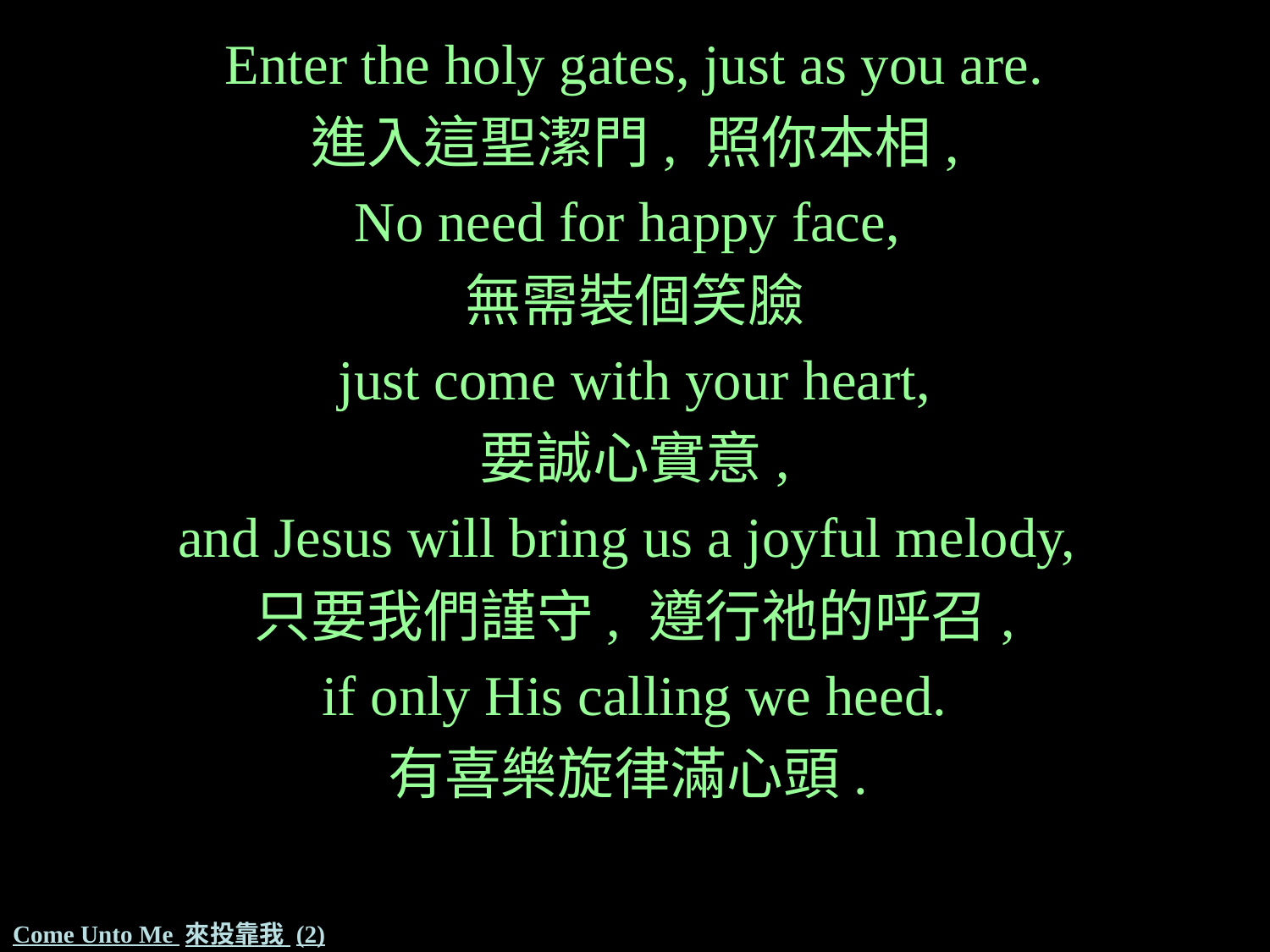

Enter the holy gates, just as you are.
進入這聖潔門, 照你本相,
No need for happy face,
無需裝個笑臉
just come with your heart,
要誠心實意,
and Jesus will bring us a joyful melody,
只要我們謹守, 遵行祂的呼召,
if only His calling we heed.
有喜樂旋律滿心頭.
# Come Unto Me 來投靠我 (2)